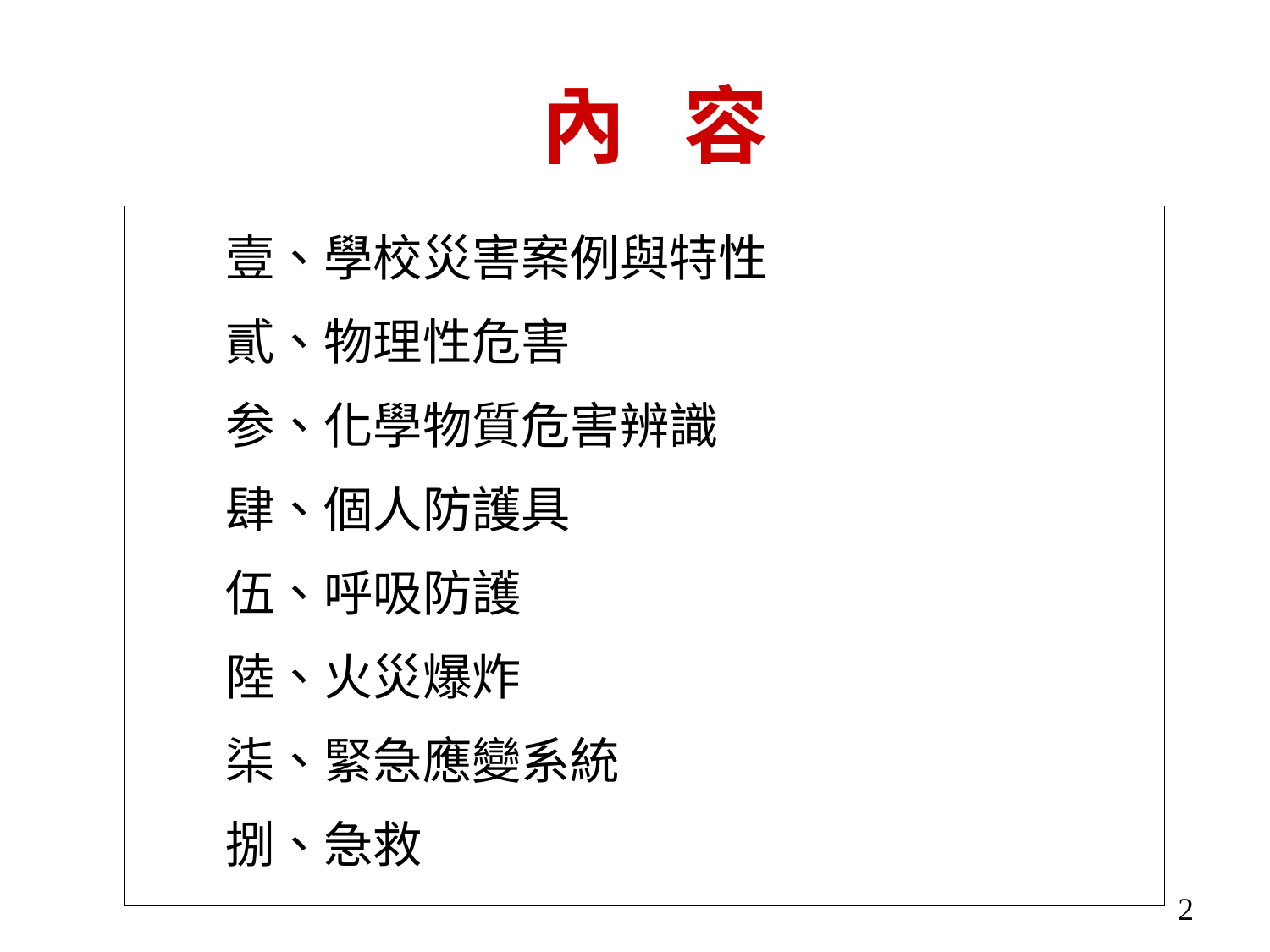

內   容
壹、學校災害案例與特性
貳、物理性危害
参、化學物質危害辨識
肆、個人防護具
伍、呼吸防護
陸、火災爆炸
柒、緊急應變系統
捌、急救
2